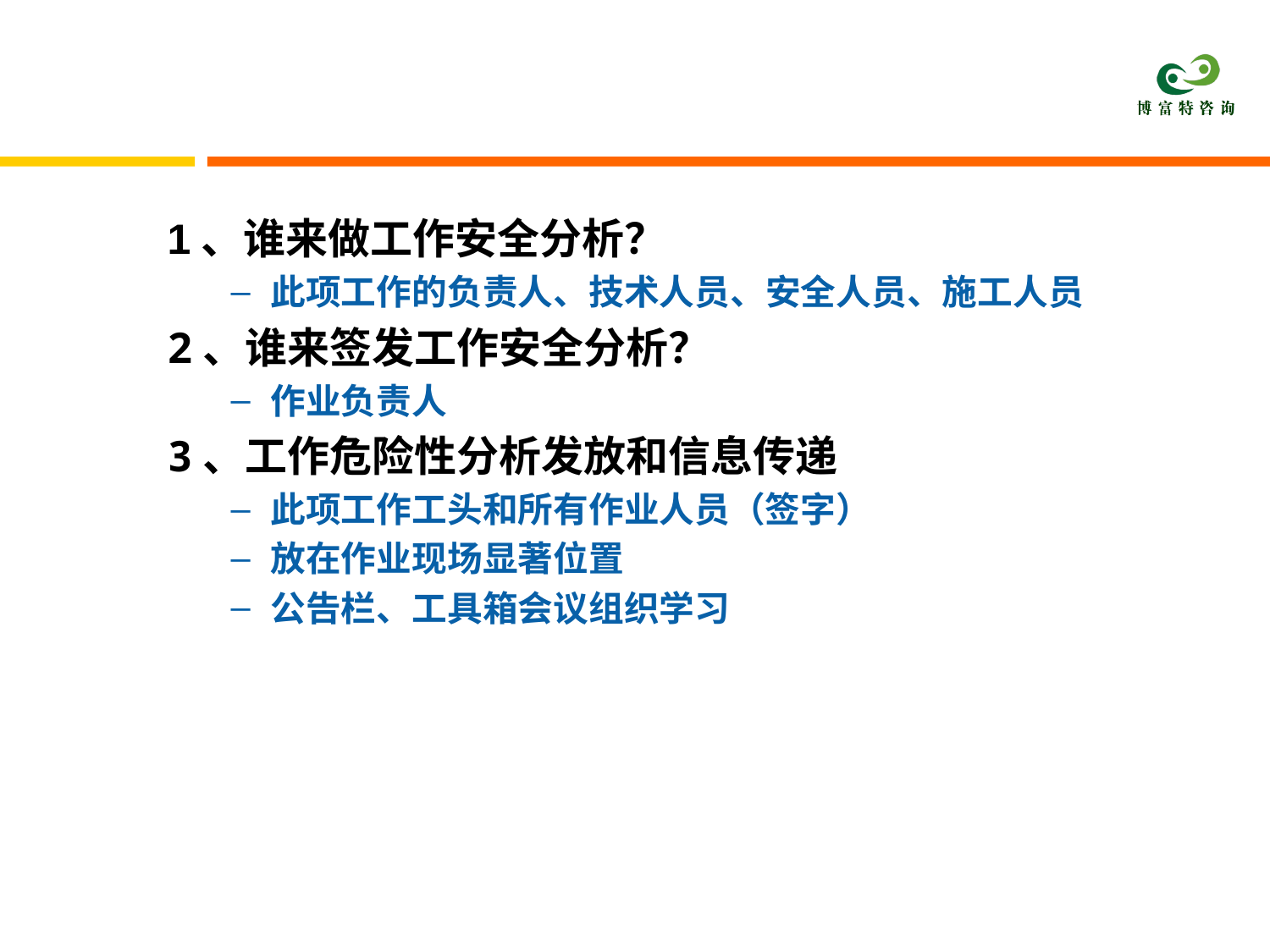

工作安全分析注意事项

1、谁来做工作安全分析？
此项工作的负责人、技术人员、安全人员、施工人员
2、谁来签发工作安全分析？
作业负责人
3、工作危险性分析发放和信息传递
此项工作工头和所有作业人员（签字）
放在作业现场显著位置
公告栏、工具箱会议组织学习